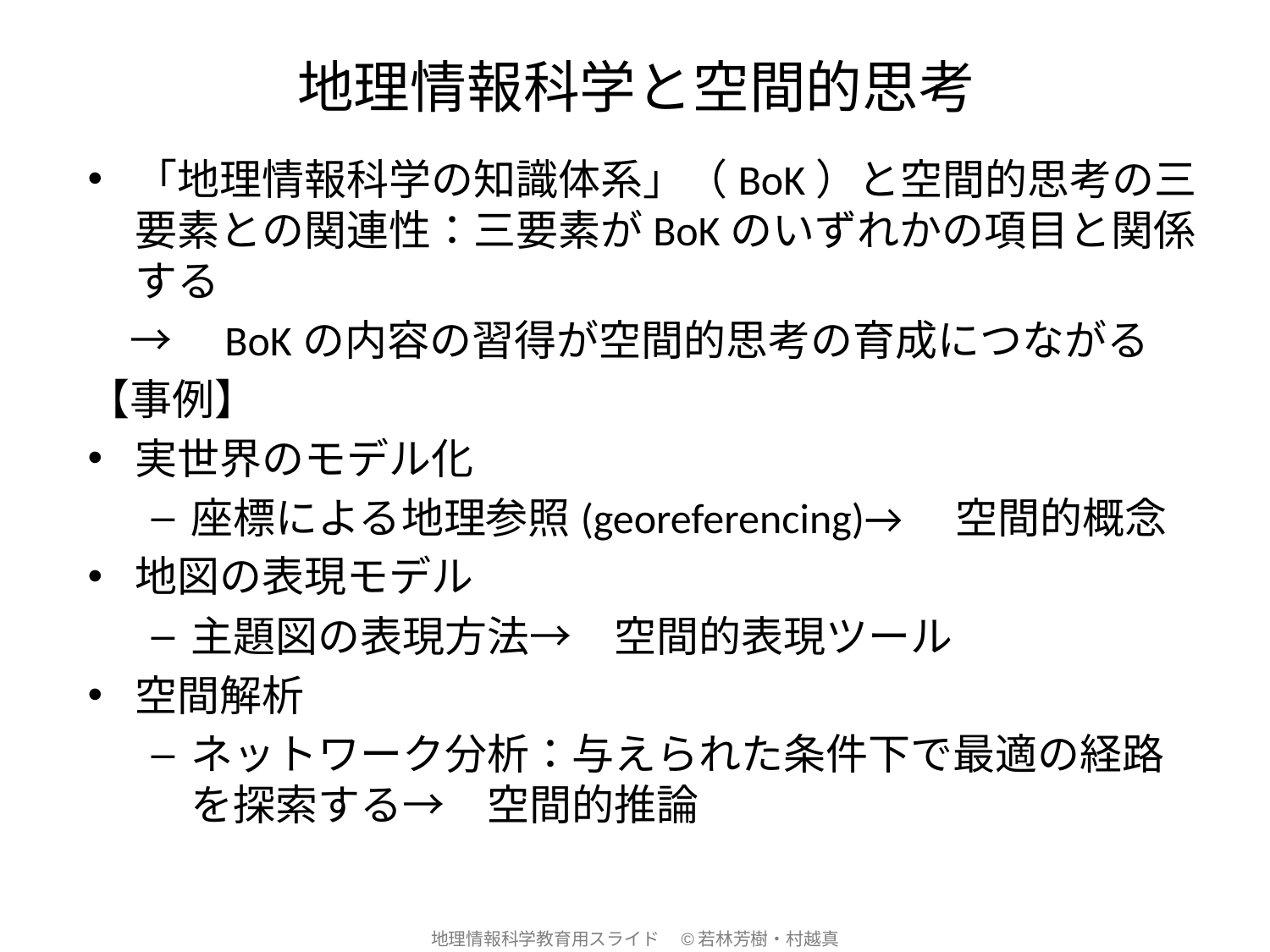

# 地理情報科学と空間的思考
「地理情報科学の知識体系」（BoK）と空間的思考の三要素との関連性：三要素がBoKのいずれかの項目と関係する
　→　BoKの内容の習得が空間的思考の育成につながる
【事例】
実世界のモデル化
座標による地理参照(georeferencing)→　空間的概念
地図の表現モデル
主題図の表現方法→　空間的表現ツール
空間解析
ネットワーク分析：与えられた条件下で最適の経路を探索する→　空間的推論